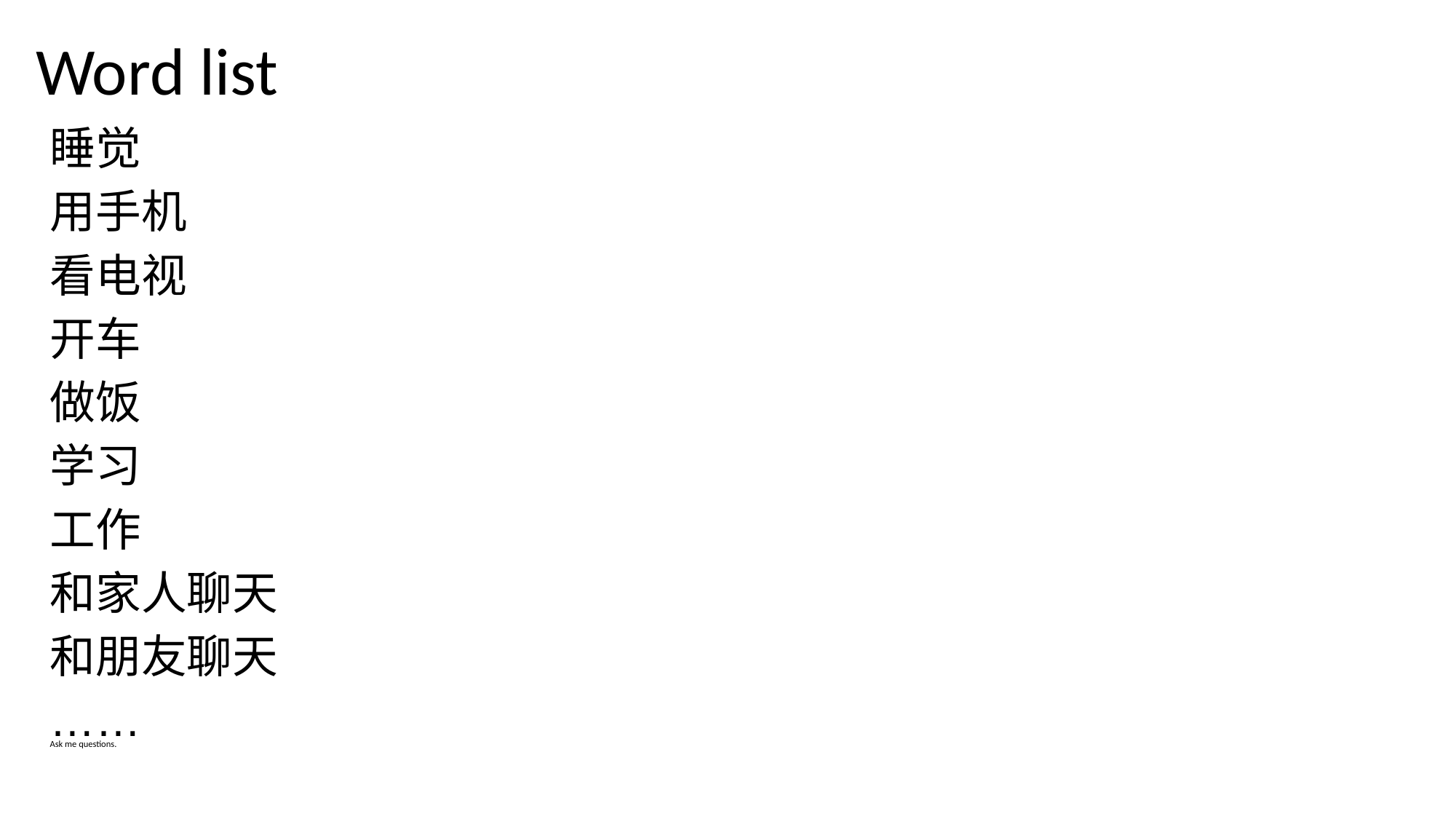

# Word list
睡觉
用手机
看电视
开车
做饭
学习
工作
和家人聊天
和朋友聊天
……

Ask me questions.